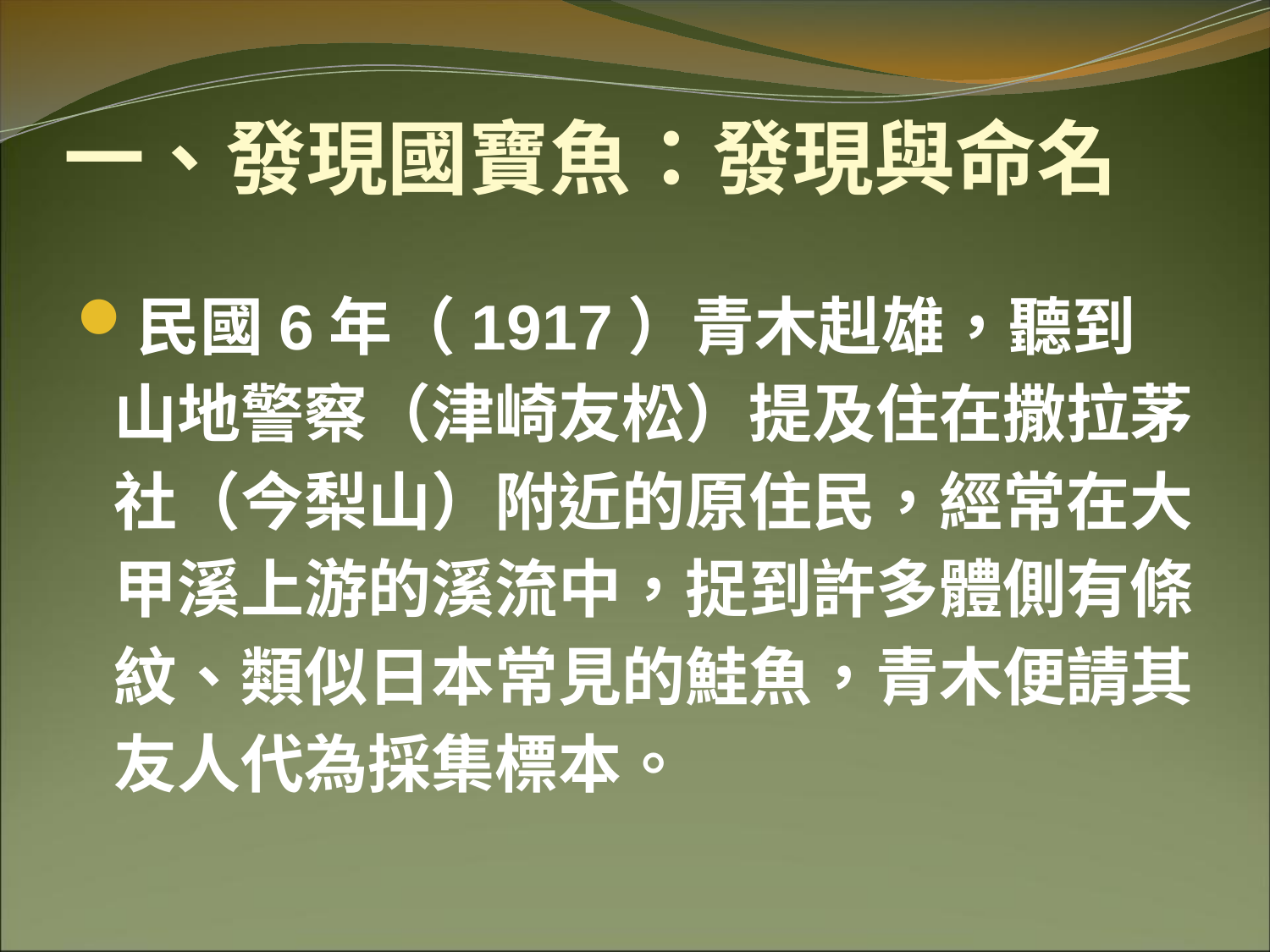

# 一、發現國寶魚：發現與命名
民國6年（1917）青木赳雄，聽到山地警察（津崎友松）提及住在撒拉茅社（今梨山）附近的原住民，經常在大甲溪上游的溪流中，捉到許多體側有條紋、類似日本常見的鮭魚，青木便請其友人代為採集標本。